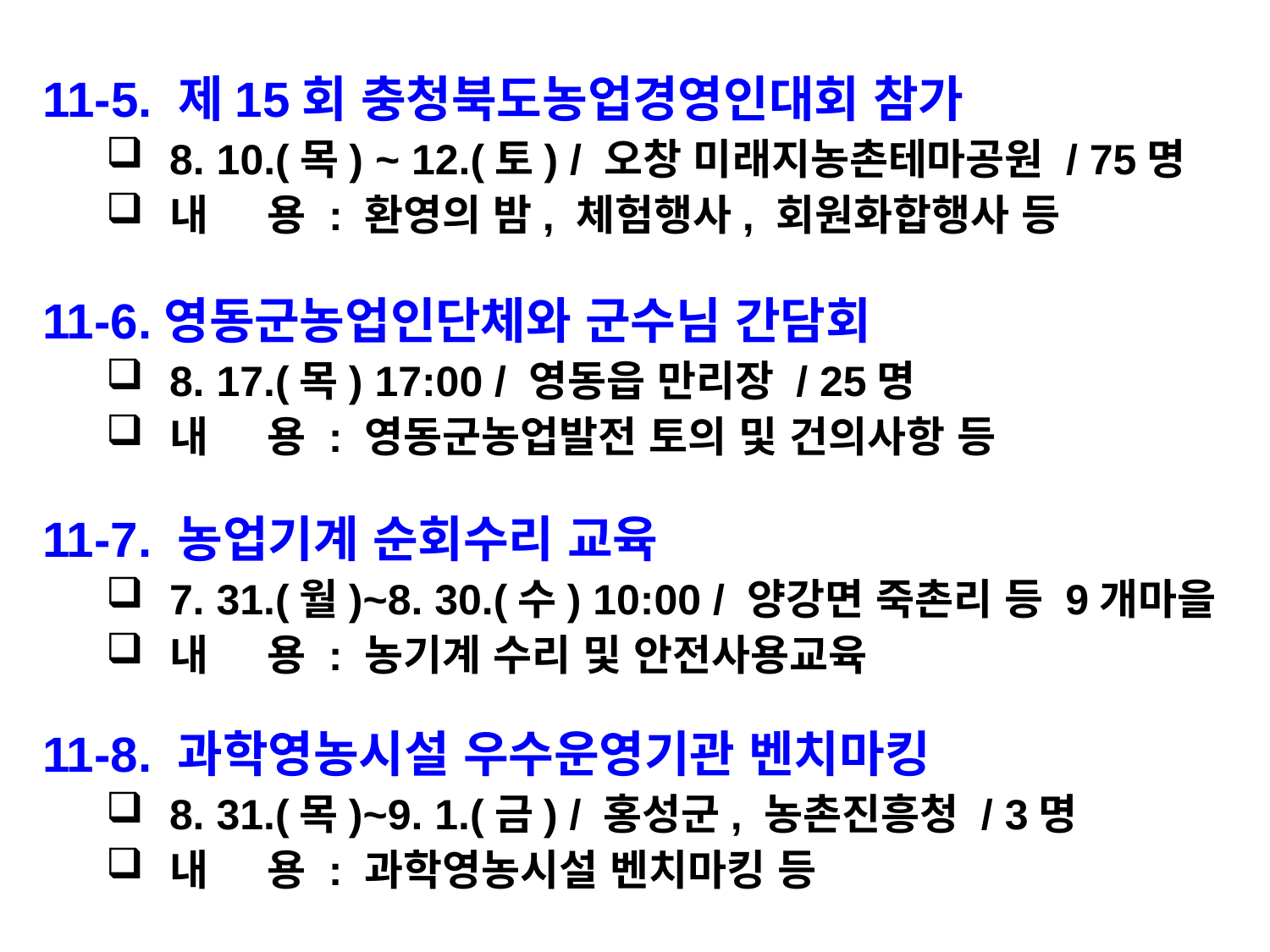

11-5. 제15회 충청북도농업경영인대회 참가
8. 10.(목) ~ 12.(토) / 오창 미래지농촌테마공원 / 75명
내     용 : 환영의 밤, 체험행사, 회원화합행사 등
11-6.영동군농업인단체와 군수님 간담회
8. 17.(목) 17:00 / 영동읍 만리장 / 25명
내     용 : 영동군농업발전 토의 및 건의사항 등
11-7. 농업기계 순회수리 교육
7. 31.(월)~8. 30.(수) 10:00 / 양강면 죽촌리 등 9개마을
내     용 : 농기계 수리 및 안전사용교육
11-8. 과학영농시설 우수운영기관 벤치마킹
8. 31.(목)~9. 1.(금) / 홍성군, 농촌진흥청 / 3명
내     용 : 과학영농시설 벤치마킹 등